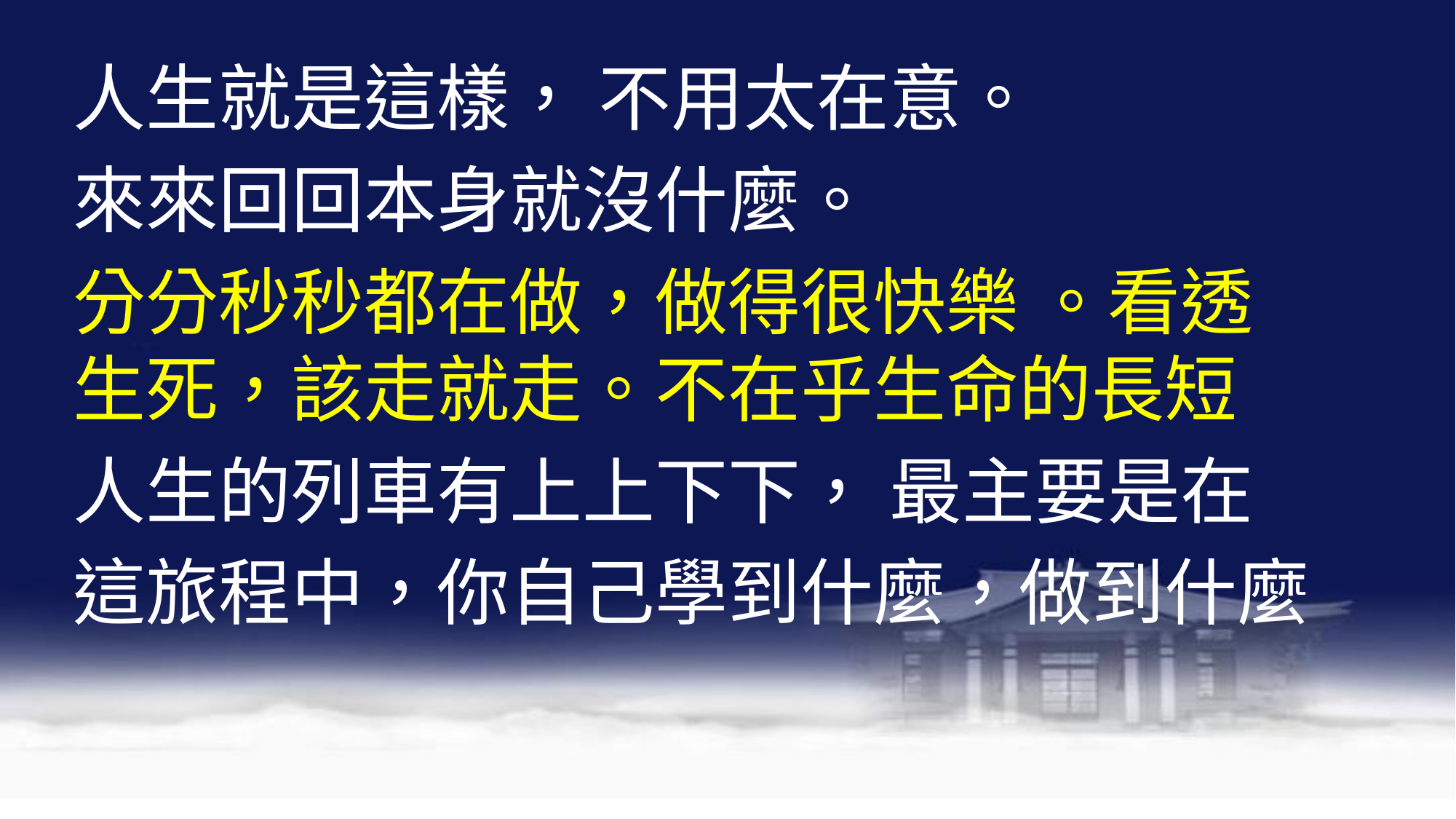

人生就是這樣， 不用太在意。
來來回回本身就沒什麼。
分分秒秒都在做，做得很快樂 。看透生死，該走就走。不在乎生命的長短
人生的列車有上上下下， 最主要是在
這旅程中，你自己學到什麼，做到什麼